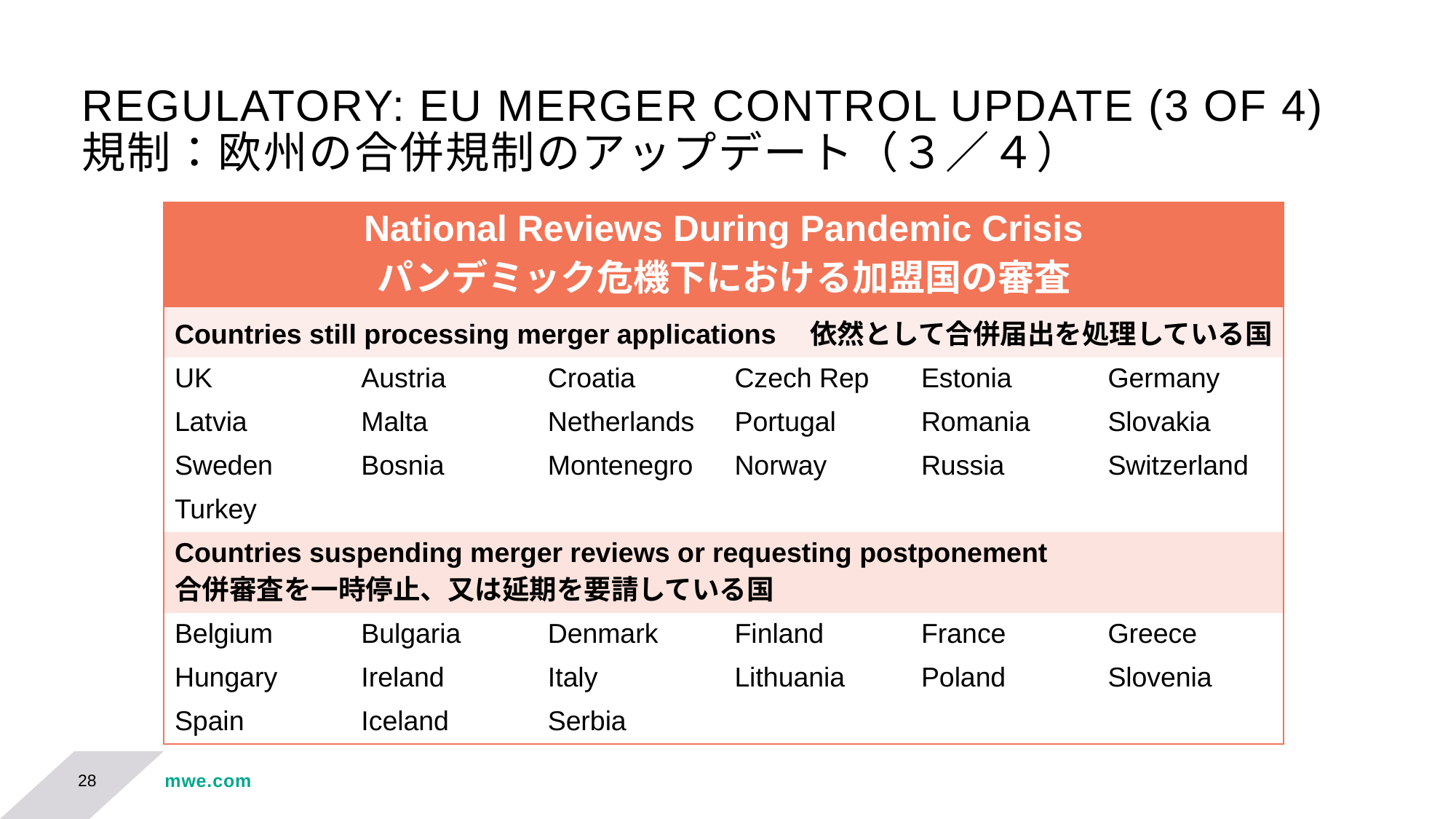

# REGULATORY: EU MERGER CONTROL UPDATE (3 OF 4) 規制：欧州の合併規制のアップデート（３／４）
| National Reviews During Pandemic Crisis パンデミック危機下における加盟国の審査 |  |  |  |  |  |
| --- | --- | --- | --- | --- | --- |
| Countries still processing merger applications　依然として合併届出を処理している国 |  |  |  |  |  |
| UK | Austria | Croatia | Czech Rep | Estonia | Germany |
| Latvia | Malta | Netherlands | Portugal | Romania | Slovakia |
| Sweden | Bosnia | Montenegro | Norway | Russia | Switzerland |
| Turkey |  |  |  |  |  |
| Countries suspending merger reviews or requesting postponement 合併審査を一時停止、又は延期を要請している国 |  |  |  |  |  |
| Belgium | Bulgaria | Denmark | Finland | France | Greece |
| Hungary | Ireland | Italy | Lithuania | Poland | Slovenia |
| Spain | Iceland | Serbia |  |  |  |

|  |  |  |  |  |  |
| --- | --- | --- | --- | --- | --- |
|  |  |  |  |  |  |
|  |  |  |  |  |  |
|  |  |  |  |  |  |
28